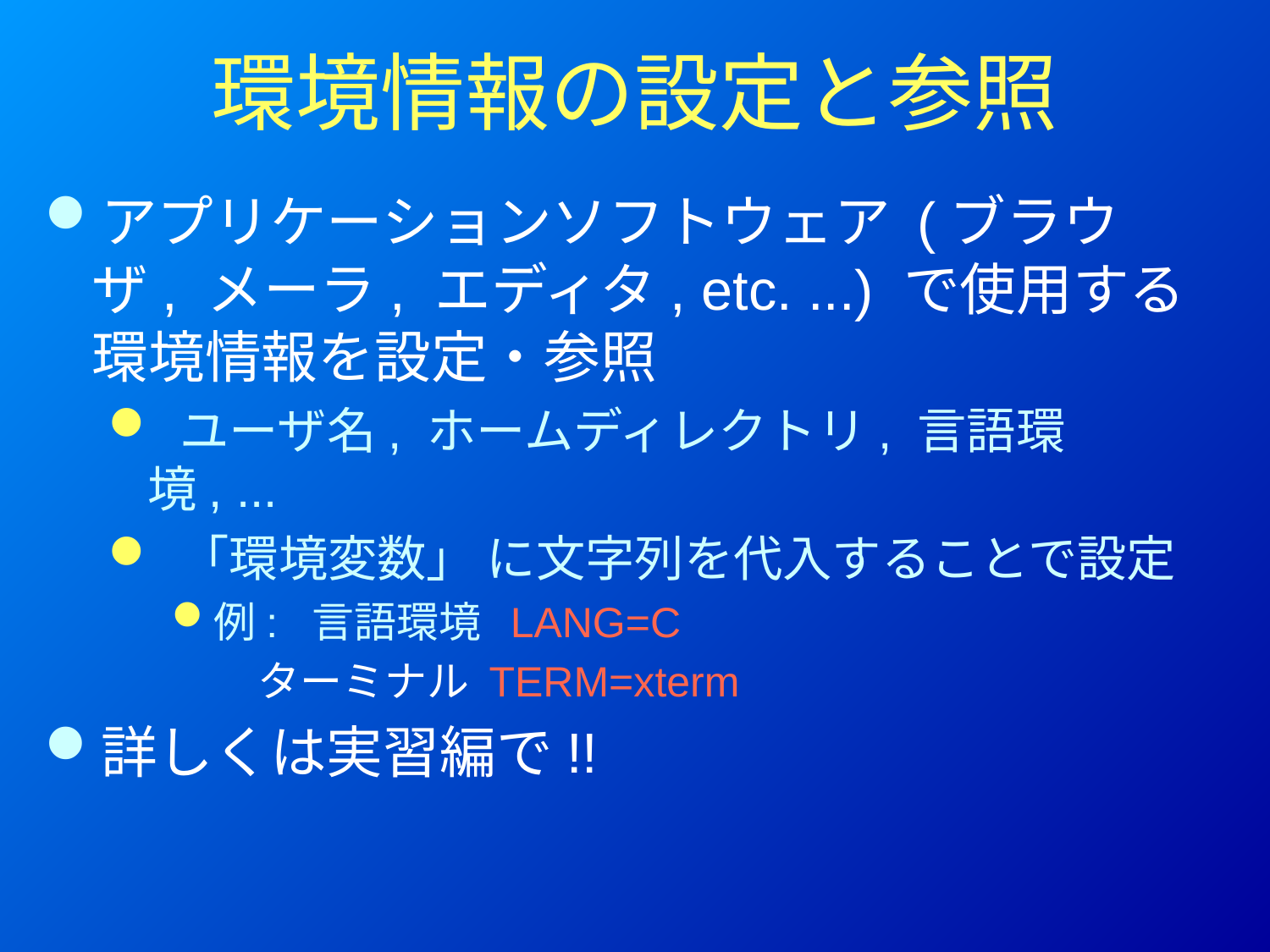

# 環境情報の設定と参照
アプリケーションソフトウェア (ブラウザ, メーラ, エディタ, etc. ...) で使用する環境情報を設定・参照
 ユーザ名, ホームディレクトリ, 言語環境, ...
 「環境変数」 に文字列を代入することで設定
例:  言語環境  LANG=C
        ターミナル TERM=xterm
詳しくは実習編で!!